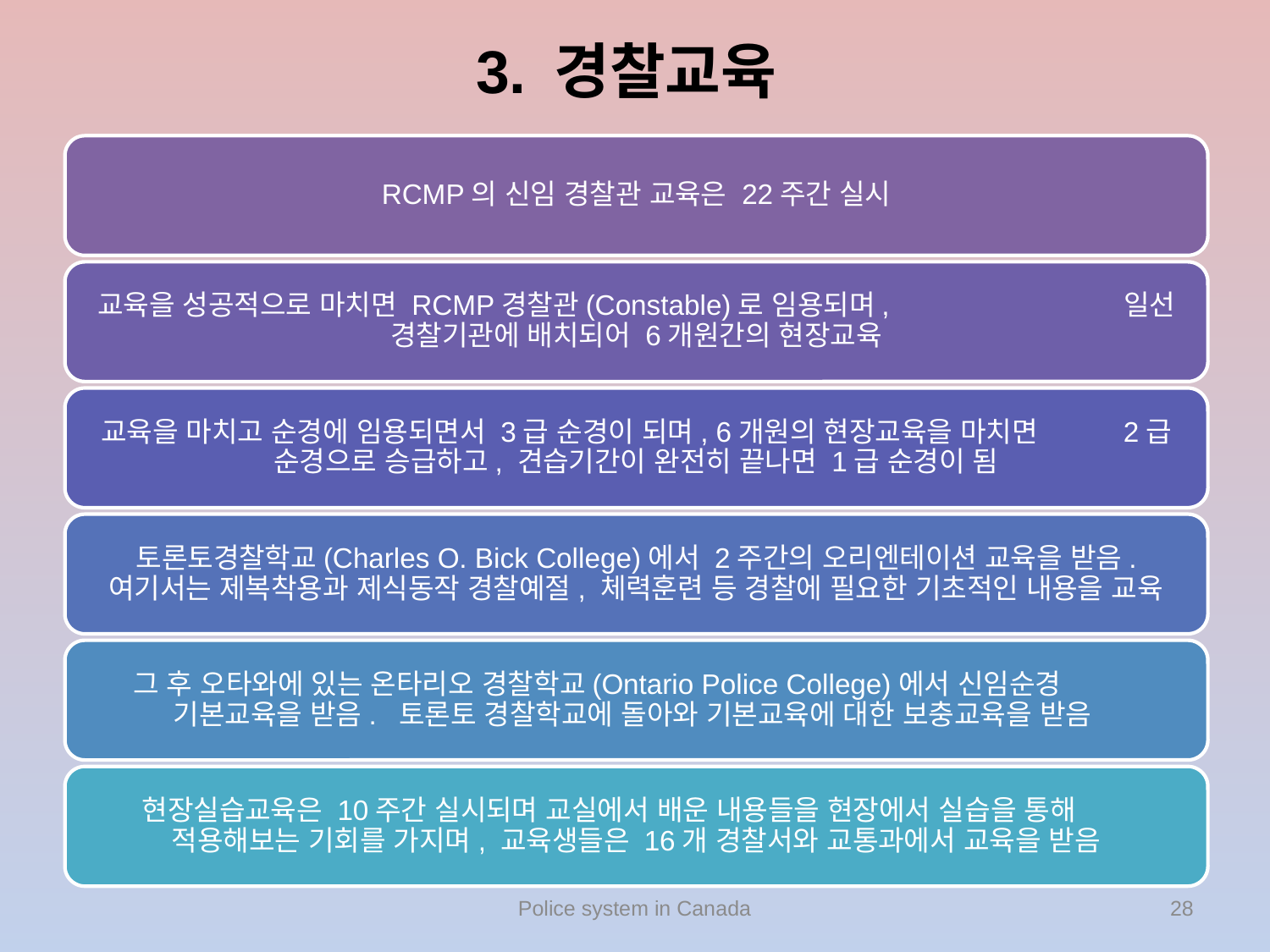

# 3. 경찰교육
RCMP의 신임 경찰관 교육은 22주간 실시
교육을 성공적으로 마치면 RCMP경찰관(Constable)로 임용되며,                             일선 경찰기관에 배치되어 6개원간의 현장교육
교육을 마치고 순경에 임용되면서 3급 순경이 되며, 6개원의 현장교육을 마치면          2급 순경으로 승급하고, 견습기간이 완전히 끝나면 1급 순경이 됨
토론토경찰학교(Charles O. Bick College)에서 2주간의 오리엔테이션 교육을 받음. 여기서는 제복착용과 제식동작 경찰예절, 체력훈련 등 경찰에 필요한 기초적인 내용을 교육
그 후 오타와에 있는 온타리오 경찰학교(Ontario Police College)에서 신임순경           기본교육을 받음.  토론토 경찰학교에 돌아와 기본교육에 대한 보충교육을 받음
현장실습교육은 10주간 실시되며 교실에서 배운 내용들을 현장에서 실습을 통해        적용해보는 기회를 가지며, 교육생들은 16개 경찰서와 교통과에서 교육을 받음
Police system in Canada
28